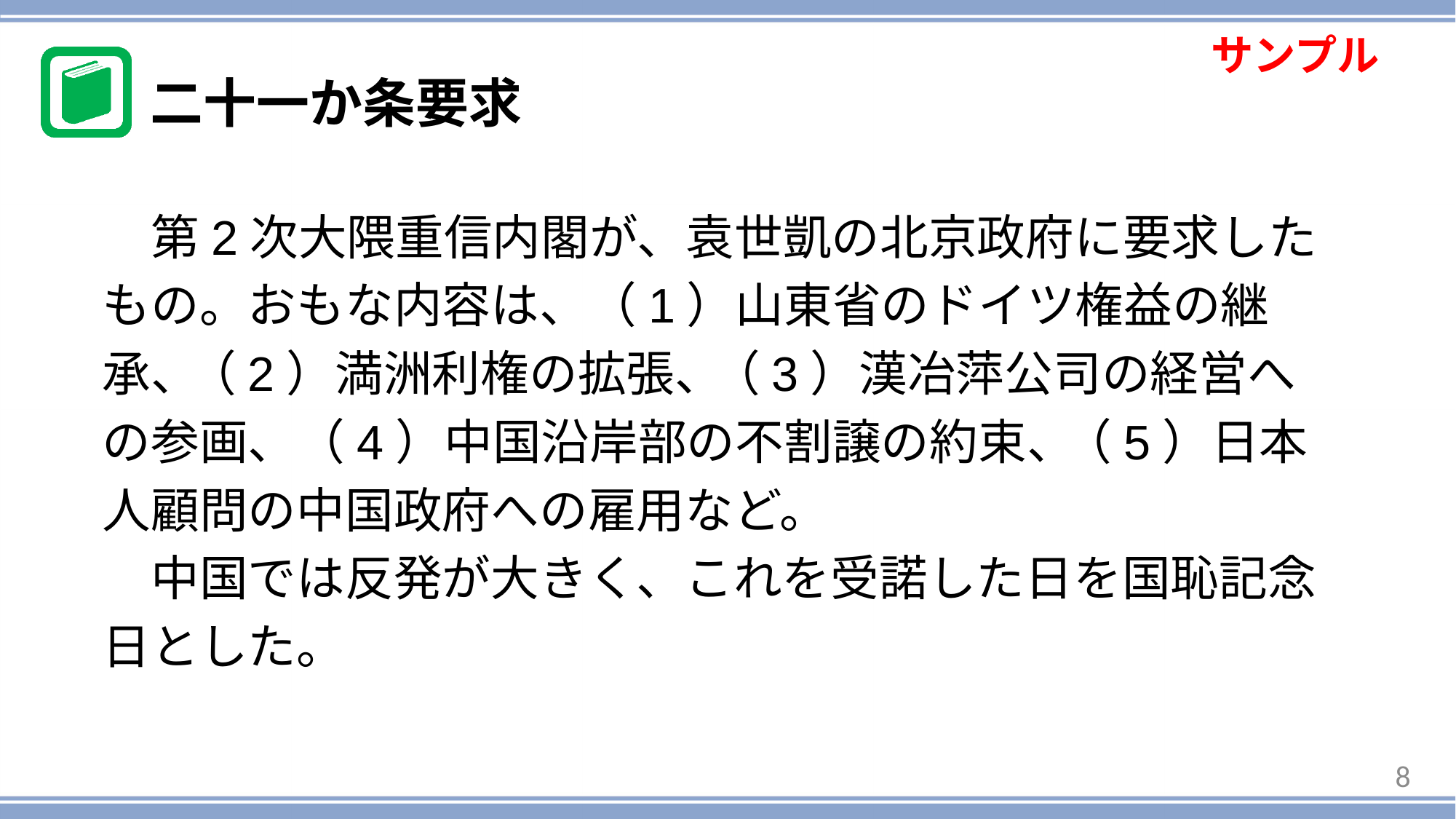

サンプル
二十一か条要求
　第2次大隈重信内閣が、袁世凱の北京政府に要求したもの。おもな内容は、（1）山東省のドイツ権益の継承、 （2）満洲利権の拡張、 （3）漢冶萍公司の経営への参画、（4）中国沿岸部の不割譲の約束、 （5）日本人顧問の中国政府への雇用など。
　中国では反発が大きく、これを受諾した日を国恥記念日とした。